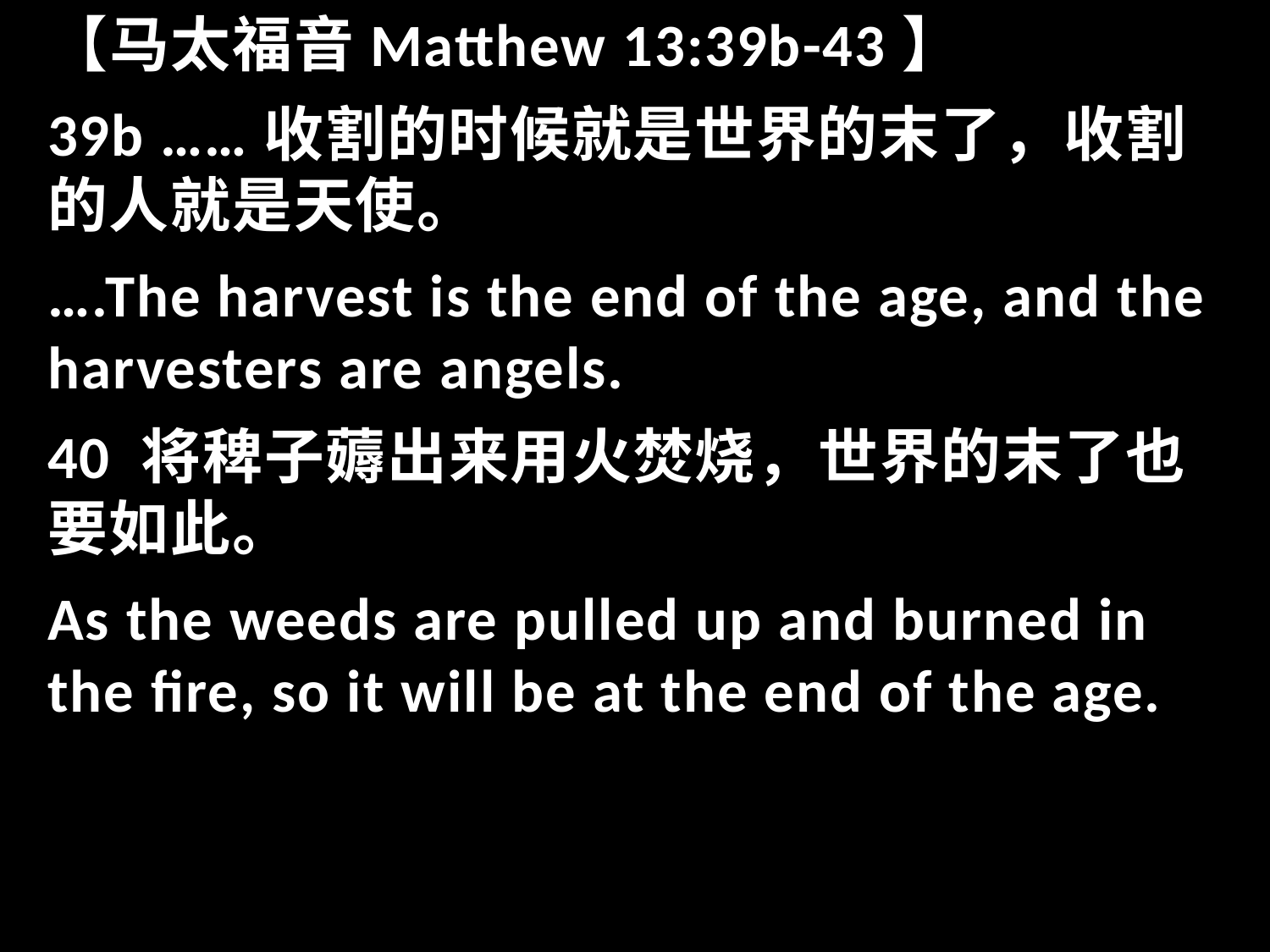

【马太福音Matthew 13:39b-43】
39b ……收割的时候就是世界的末了，收割的人就是天使。
….The harvest is the end of the age, and the harvesters are angels.
40 将稗子薅出来用火焚烧，世界的末了也要如此。
As the weeds are pulled up and burned in the fire, so it will be at the end of the age.